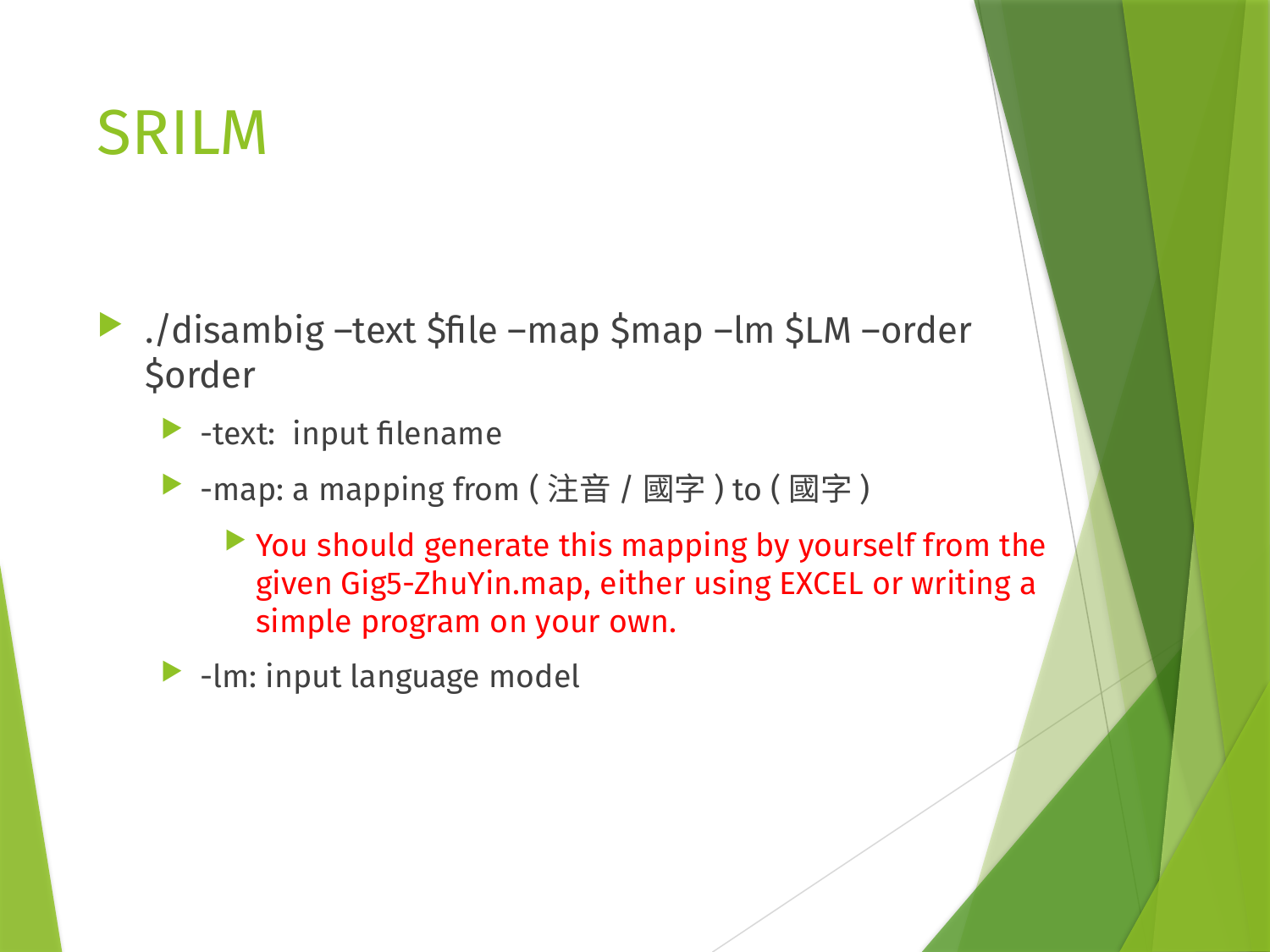

# SRILM
./disambig –text $file –map $map –lm $LM –order $order
-text:  input filename
-map: a mapping from (注音/國字) to (國字)
You should generate this mapping by yourself from the given Gig5-ZhuYin.map, either using EXCEL or writing a simple program on your own.
-lm: input language model